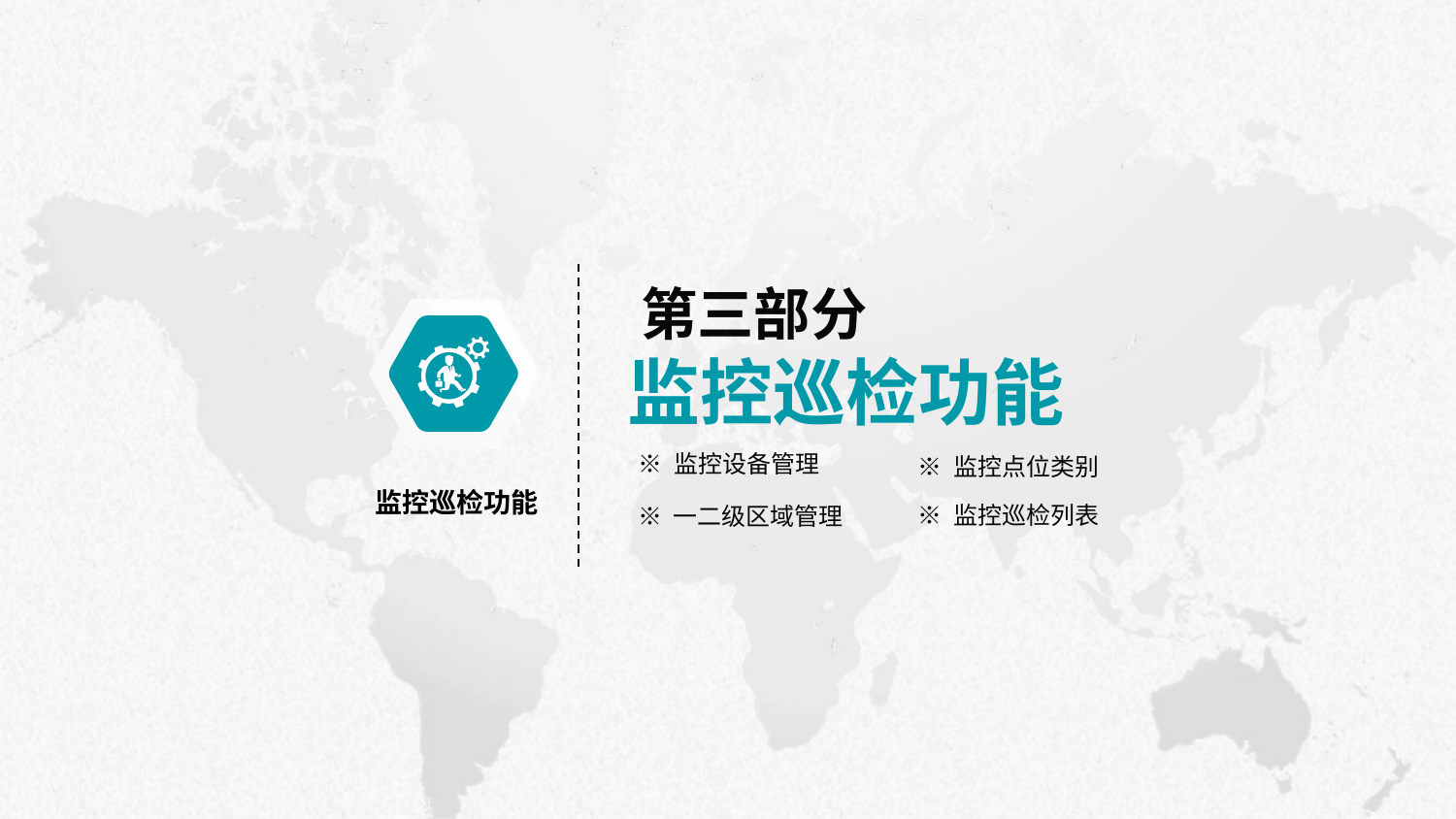

第三部分
监控巡检功能

※ 监控设备管理
※ 监控点位类别
监控巡检功能
※ 监控巡检列表
※ 一二级区域管理